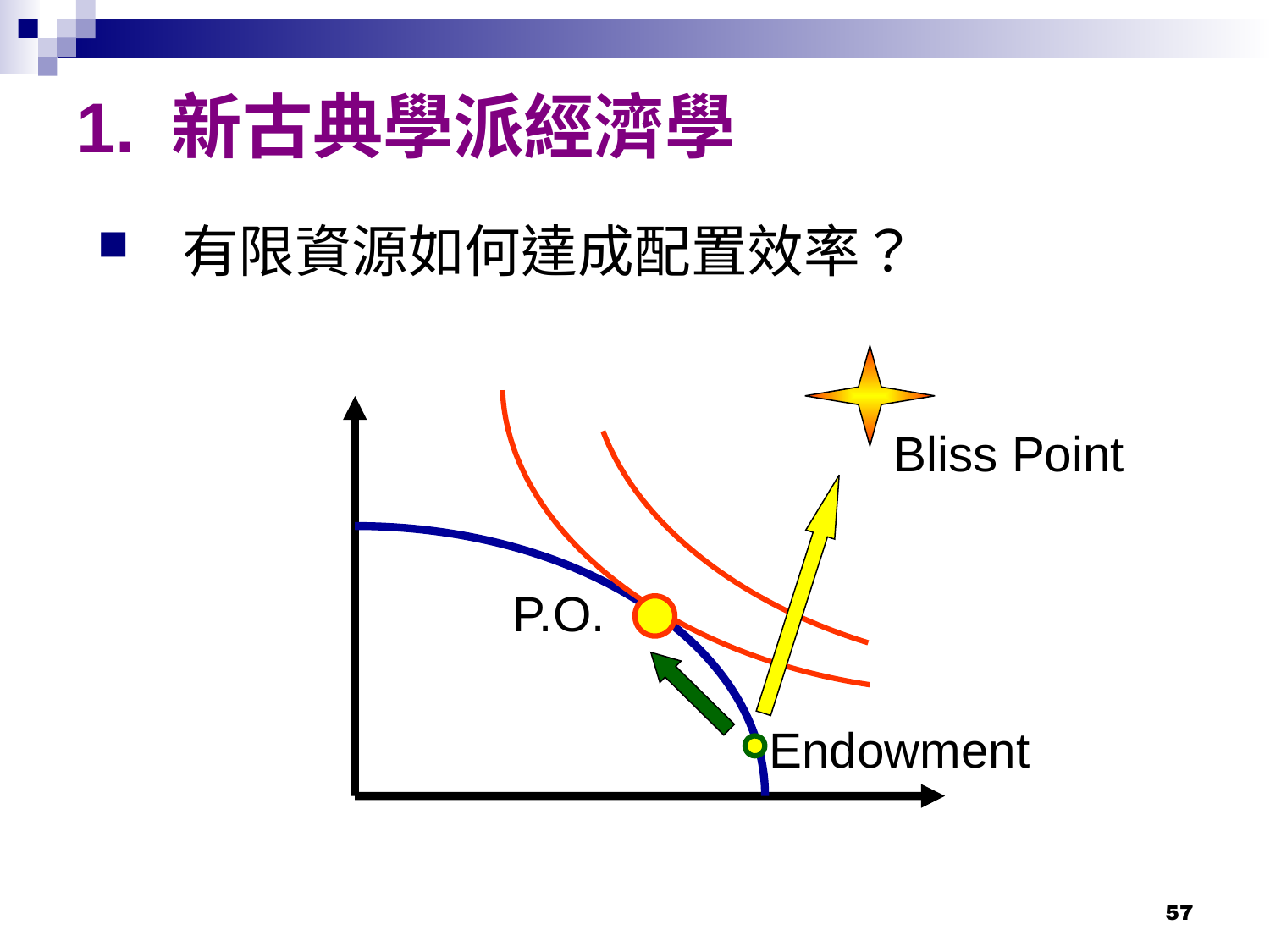

# 1. 新古典學派經濟學
有限資源如何達成配置效率？

Bliss Point

P.O.

Endowment

57